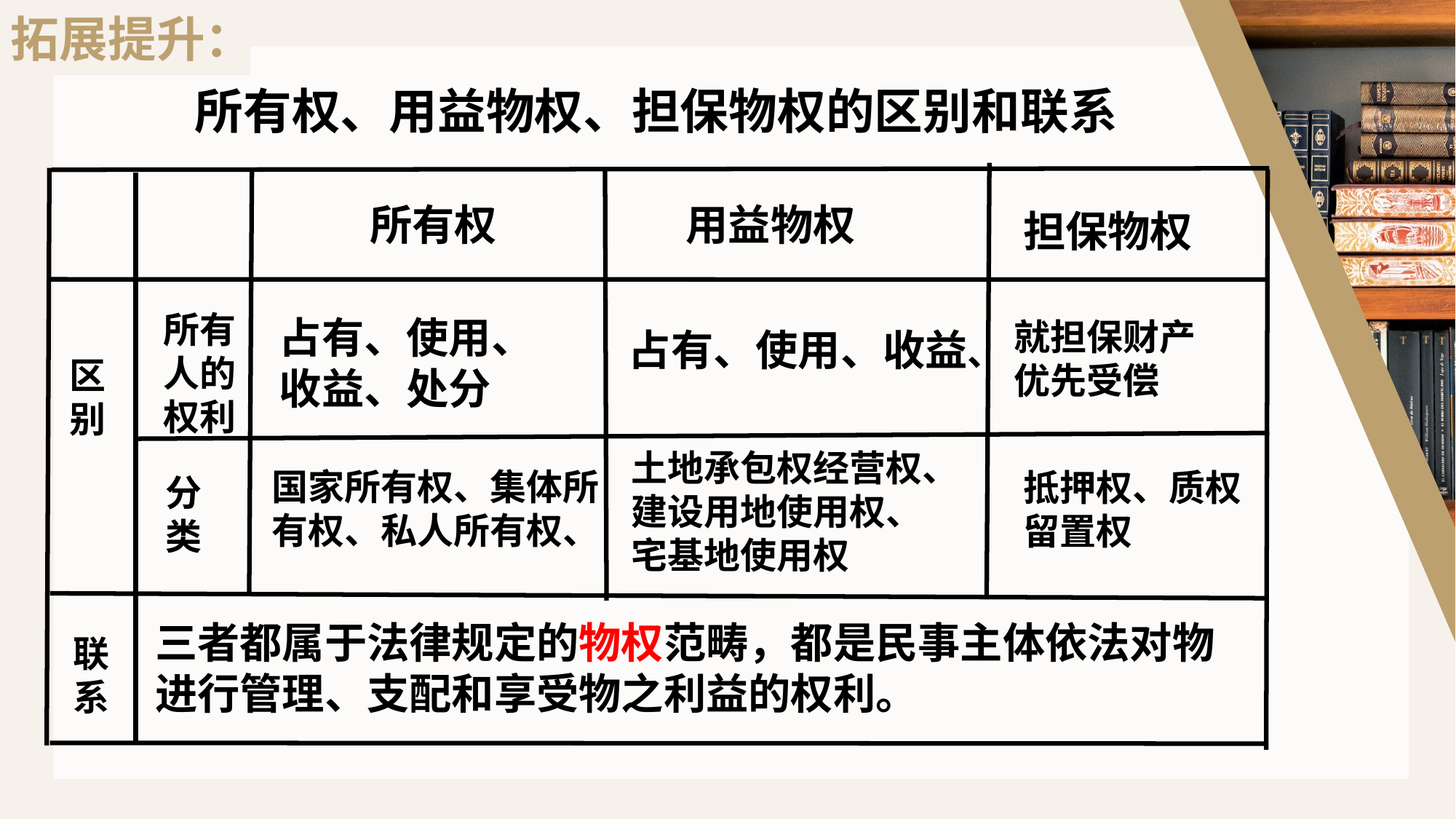

拓展提升：
所有权、用益物权、担保物权的区别和联系
所有权
用益物权
担保物权
所有人的权利
占有、使用、
收益、处分
就担保财产优先受偿
占有、使用、收益、

区别
土地承包权经营权、建设用地使用权、
宅基地使用权
国家所有权、集体所有权、私人所有权、
抵押权、质权
留置权
分类
三者都属于法律规定的物权范畴，都是民事主体依法对物进行管理、支配和享受物之利益的权利。
联系